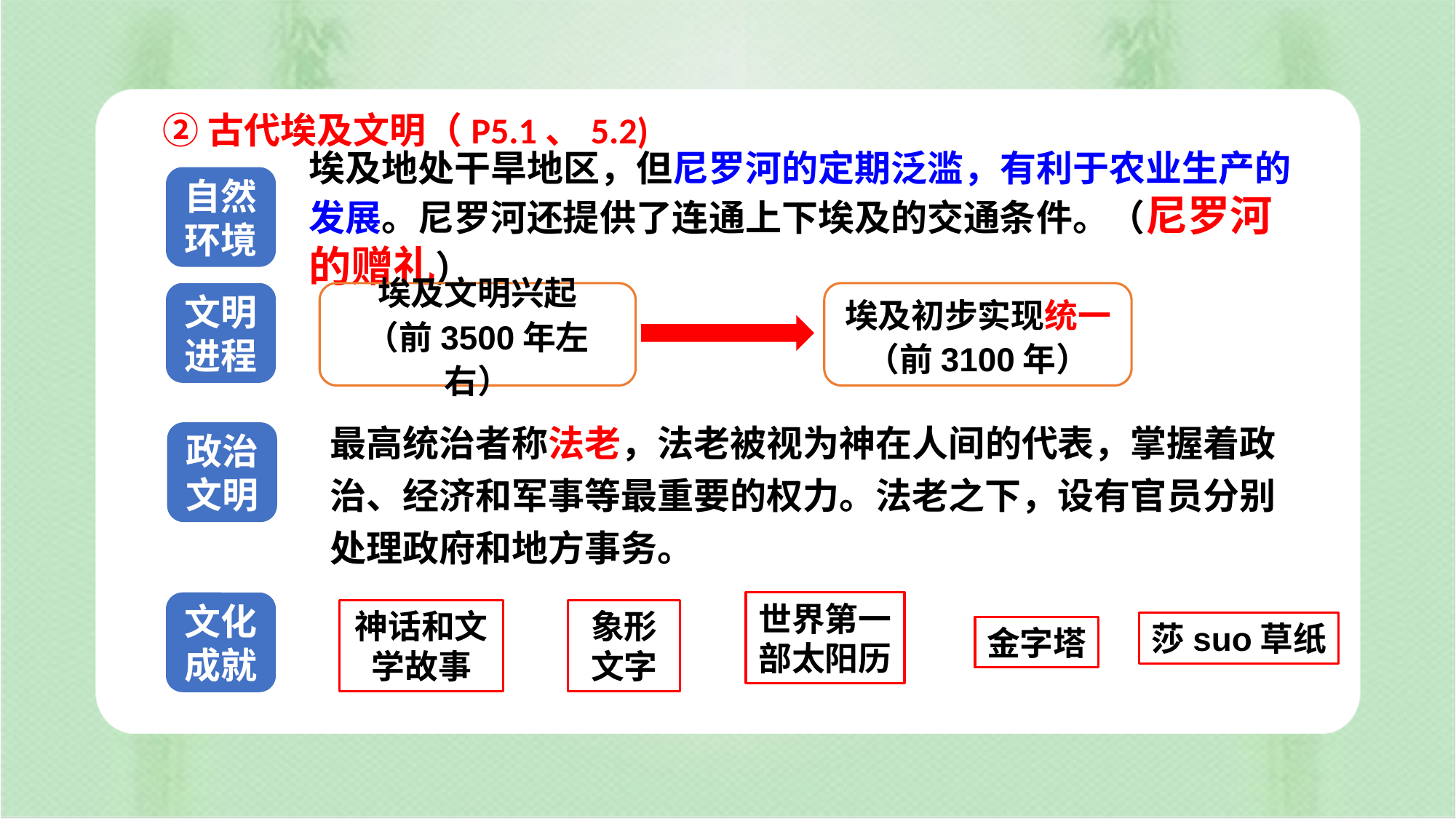

②古代埃及文明（P5.1、5.2)
埃及地处干旱地区，但尼罗河的定期泛滥，有利于农业生产的发展。尼罗河还提供了连通上下埃及的交通条件。（尼罗河的赠礼）
自然
环境
文明进程
埃及文明兴起
（前3500年左右）
埃及初步实现统一
（前3100年）

最高统治者称法老，法老被视为神在人间的代表，掌握着政治、经济和军事等最重要的权力。法老之下，设有官员分别处理政府和地方事务。
政治文明
文化成就
世界第一部太阳历
神话和文学故事
象形文字
莎suo草纸
金字塔